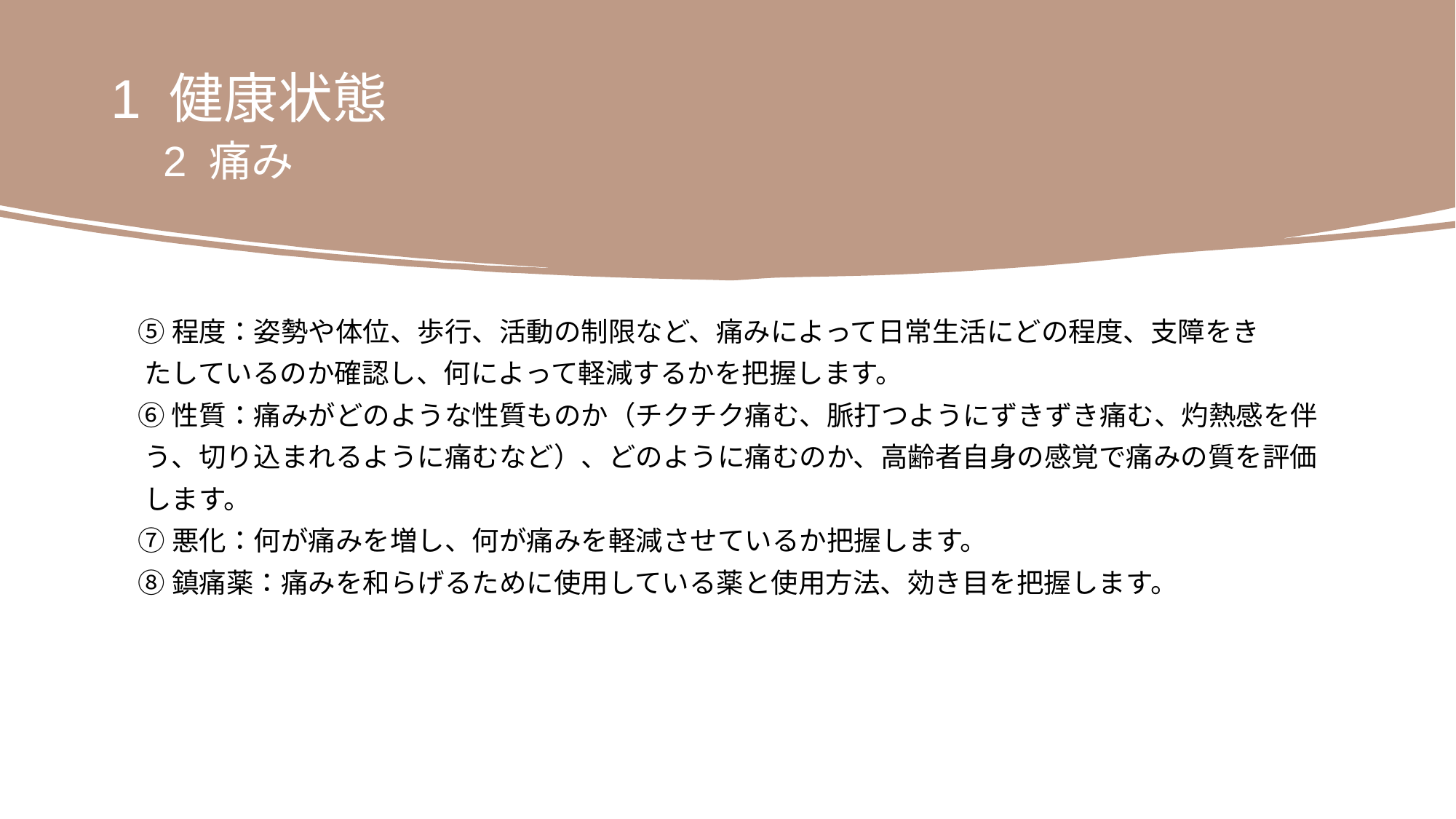

1 健康状態
　2 痛み

　⑤ 程度：姿勢や体位、歩行、活動の制限など、痛みによって日常生活にどの程度、支障をき
　 たしているのか確認し、何によって軽減するかを把握します。
　⑥ 性質：痛みがどのような性質ものか（チクチク痛む、脈打つようにずきずき痛む、灼熱感を伴
　 う、切り込まれるように痛むなど）、どのように痛むのか、高齢者自身の感覚で痛みの質を評価
　 します。
　⑦ 悪化：何が痛みを増し、何が痛みを軽減させているか把握します。
　⑧ 鎮痛薬：痛みを和らげるために使用している薬と使用方法、効き目を把握します。